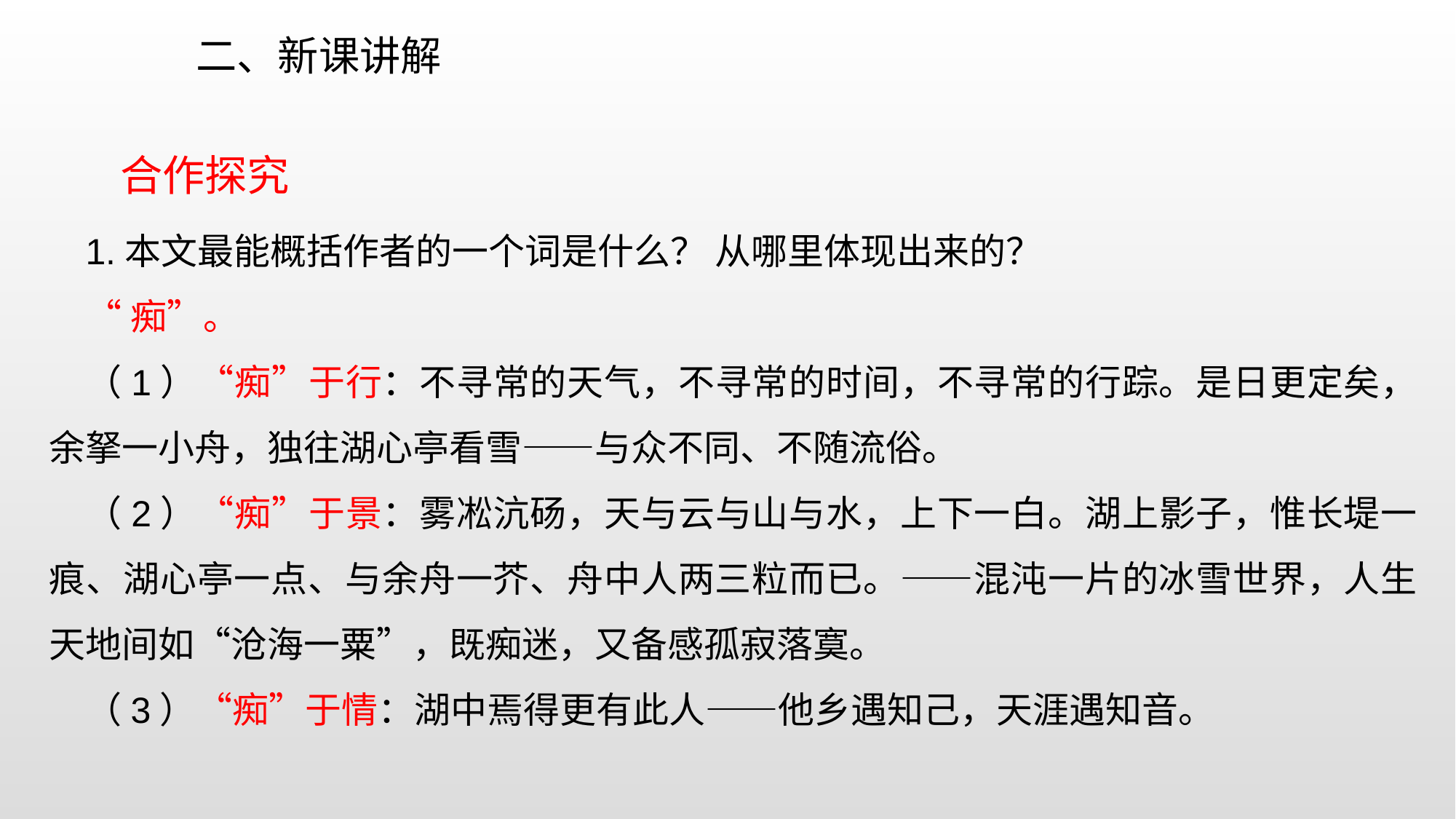

二、新课讲解

合作探究
1.本文最能概括作者的一个词是什么？ 从哪里体现出来的？
“痴”。
（1）“痴”于行：不寻常的天气，不寻常的时间，不寻常的行踪。是日更定矣，余拏一小舟，独往湖心亭看雪——与众不同、不随流俗。
（2）“痴”于景：雾凇沆砀，天与云与山与水，上下一白。湖上影子，惟长堤一痕、湖心亭一点、与余舟一芥、舟中人两三粒而已。——混沌一片的冰雪世界，人生天地间如“沧海一粟”，既痴迷，又备感孤寂落寞。
（3）“痴”于情：湖中焉得更有此人——他乡遇知己，天涯遇知音。